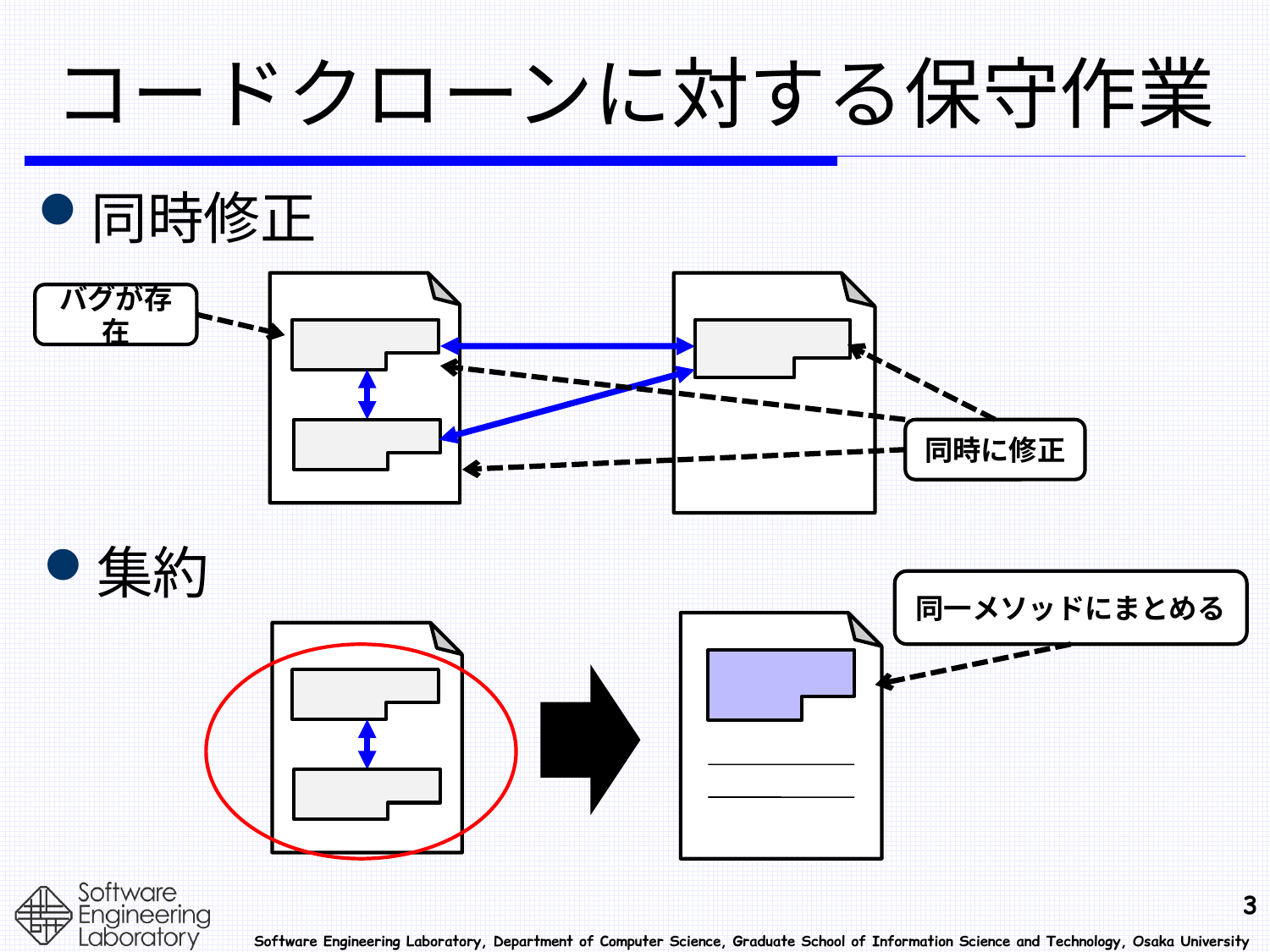

# コードクローンに対する保守作業
同時修正

バグが存在

同時に修正
集約
同一メソッドにまとめる